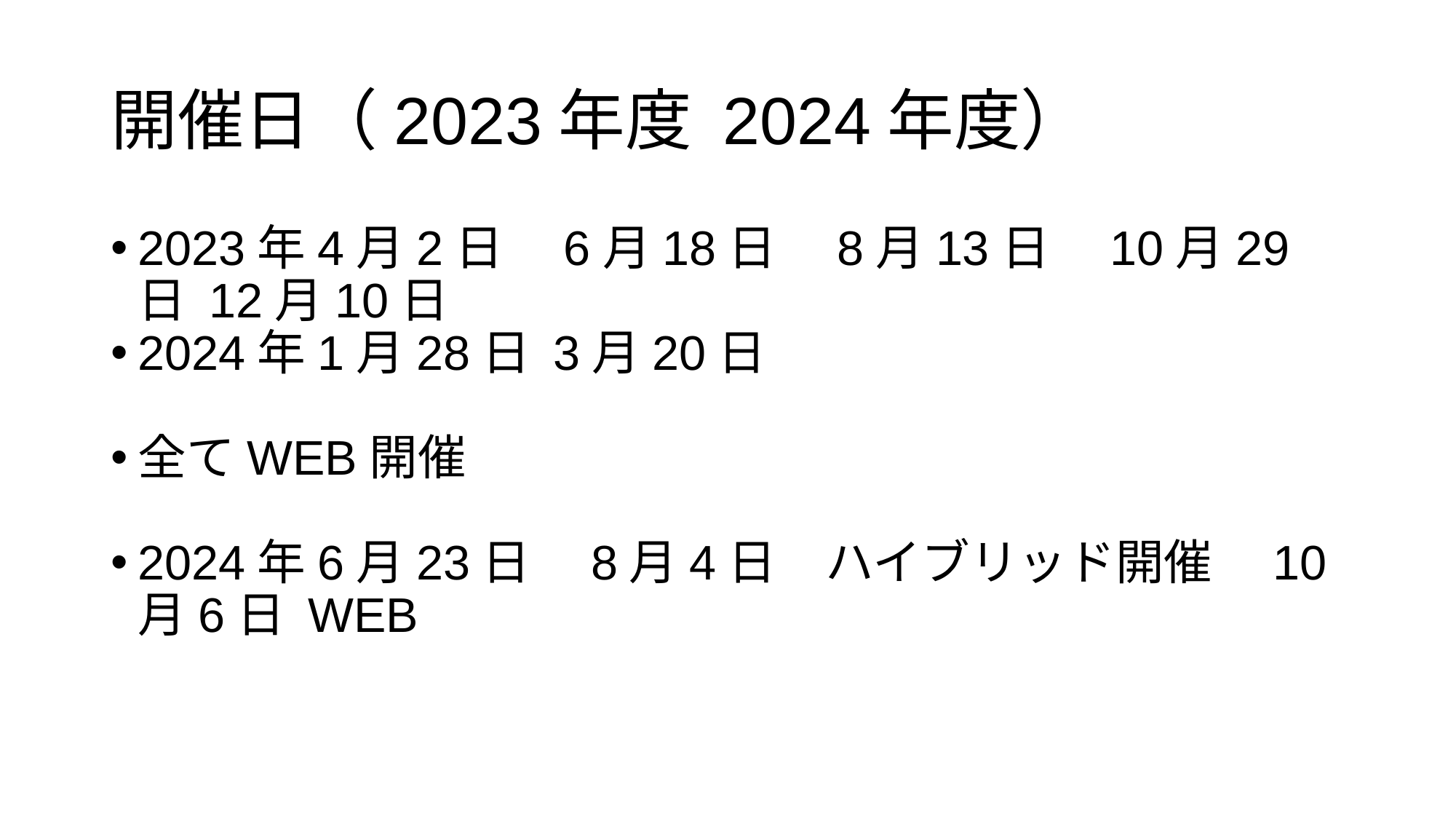

# 開催日（2023年度 2024年度）
2023年4月2日　6月18日　8月13日　10月29日 12月10日
2024年1月28日 3月20日

全てWEB開催

2024年6月23日　8月4日　ハイブリッド開催　10月6日 WEB